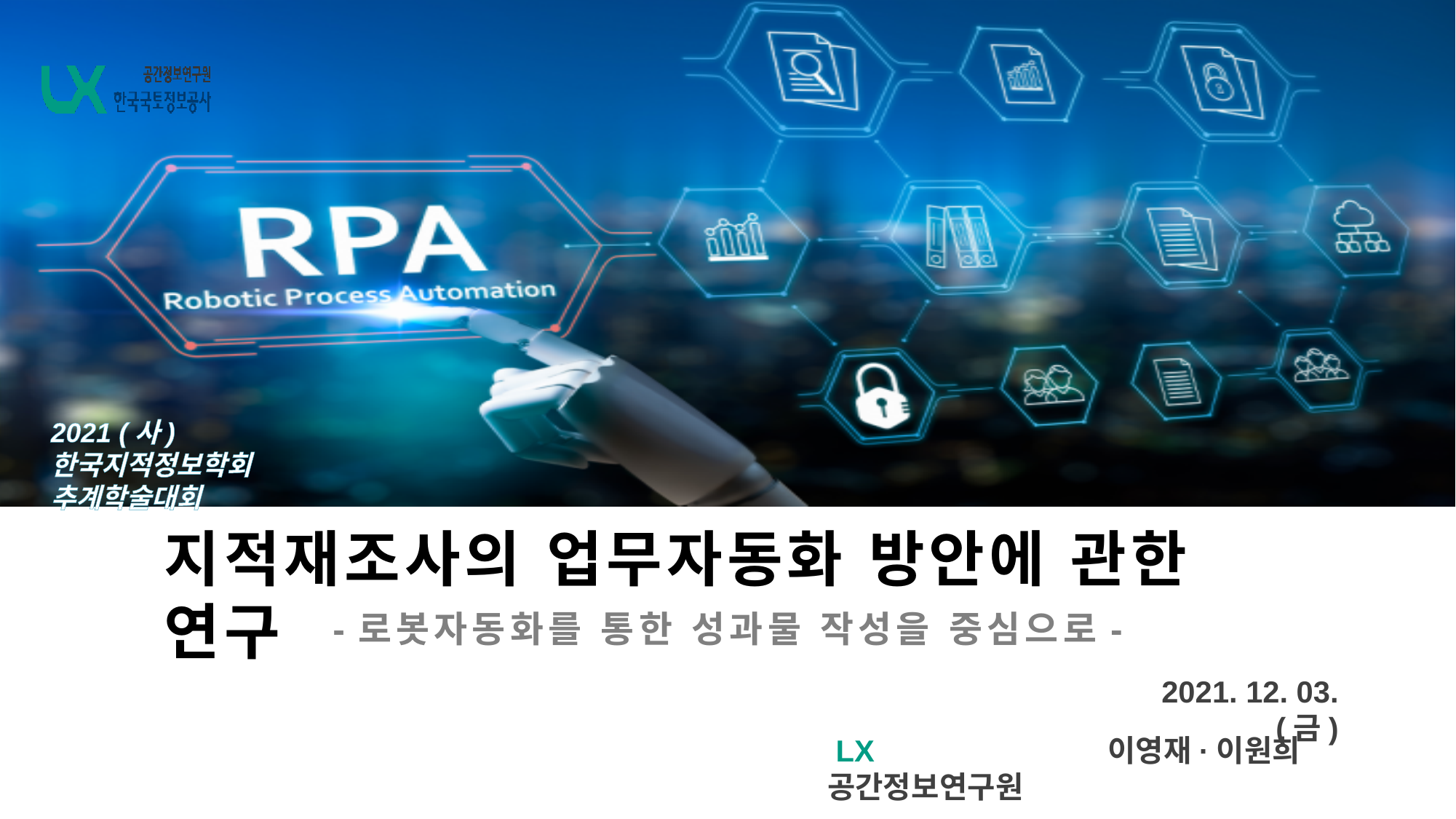

2021 (사)한국지적정보학회
추계학술대회
지적재조사의 업무자동화 방안에 관한 연구
-로봇자동화를 통한 성과물 작성을 중심으로-
2021. 12. 03.(금)
 LX 공간정보연구원
 이영재·이원희